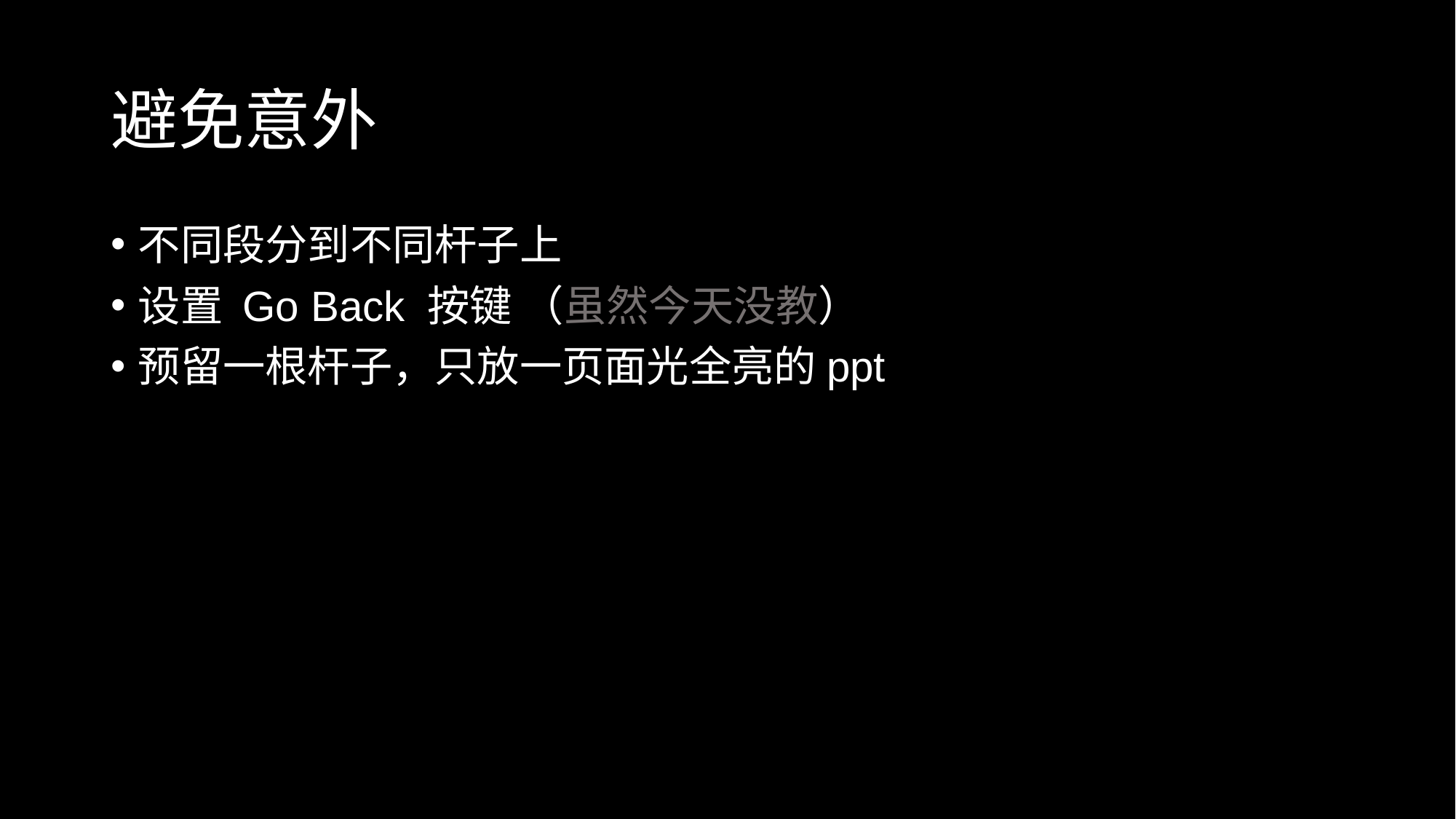

# 避免意外
不同段分到不同杆子上
设置 Go Back 按键 （虽然今天没教）
预留一根杆子，只放一页面光全亮的ppt